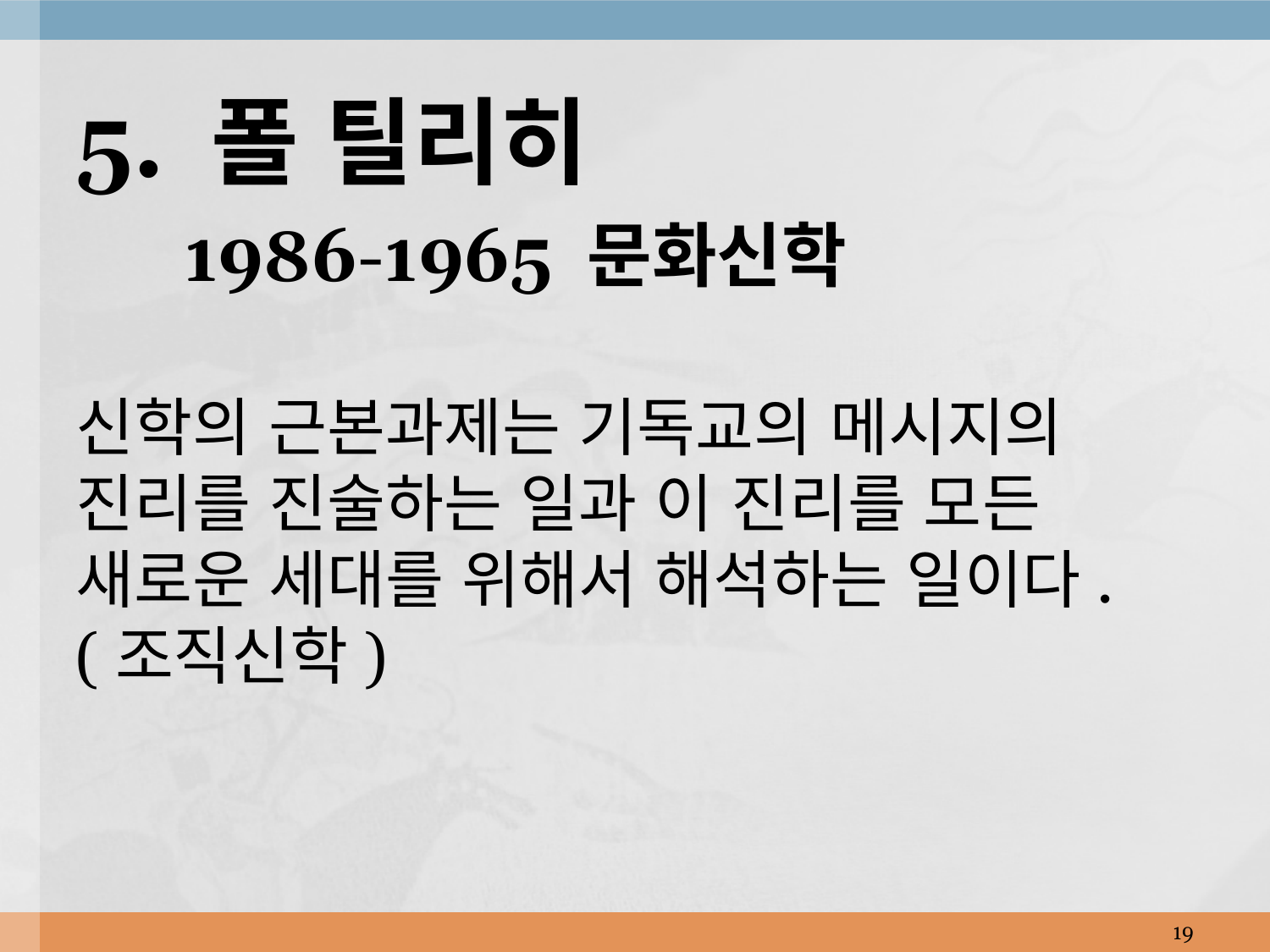

5. 폴 틸리히
      1986-1965 문화신학

신학의 근본과제는 기독교의 메시지의 진리를 진술하는 일과 이 진리를 모든 새로운 세대를 위해서 해석하는 일이다. (조직신학)

19